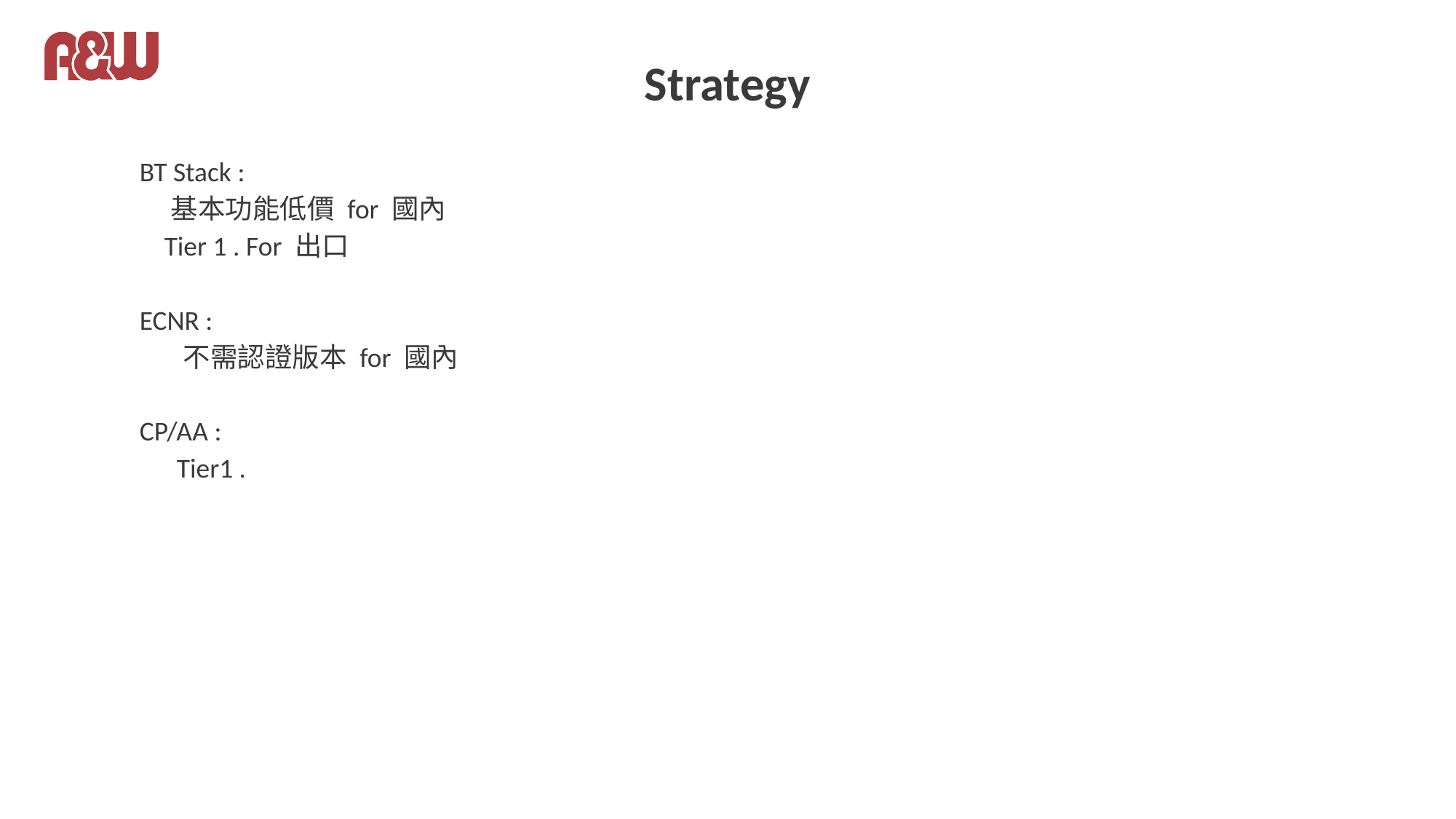

# Strategy

BT Stack :
    基本功能低價 for 國內
    Tier 1 . For 出口

ECNR :
      不需認證版本 for 國內

CP/AA :
      Tier1 .